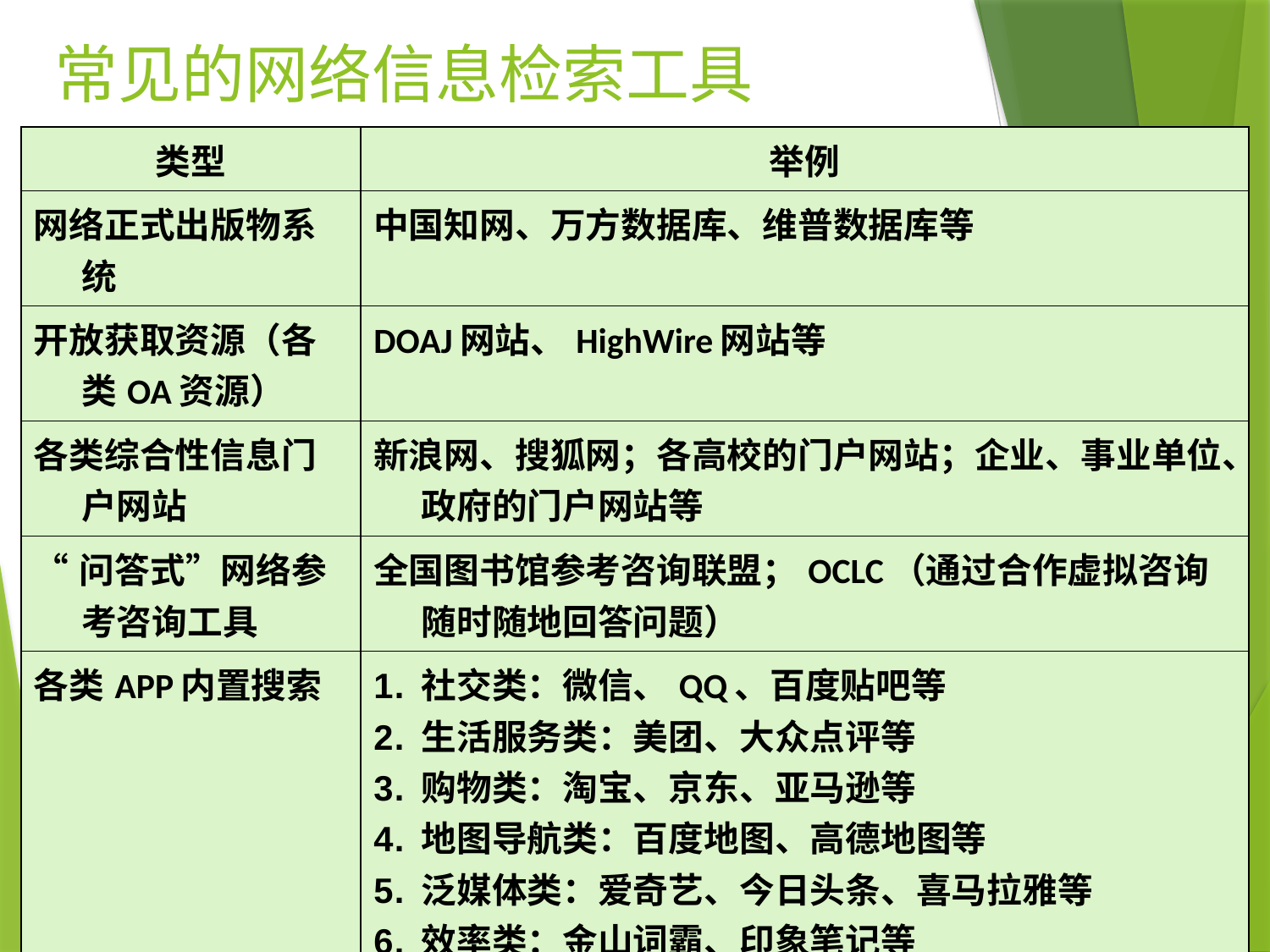

# 常见的网络信息检索工具
| 类型 | 举例 |
| --- | --- |
| 网络正式出版物系统 | 中国知网、万方数据库、维普数据库等 |
| 开放获取资源（各类OA资源） | DOAJ网站、HighWire网站等 |
| 各类综合性信息门户网站 | 新浪网、搜狐网；各高校的门户网站；企业、事业单位、政府的门户网站等 |
| “问答式”网络参考咨询工具 | 全国图书馆参考咨询联盟；OCLC（通过合作虚拟咨询随时随地回答问题） |
| 各类APP内置搜索 | 社交类：微信、QQ、百度贴吧等 生活服务类：美团、大众点评等 购物类：淘宝、京东、亚马逊等 地图导航类：百度地图、高德地图等 泛媒体类：爱奇艺、今日头条、喜马拉雅等 效率类：金山词霸、印象笔记等 |
| 搜索引擎 | 百度、谷歌、必应等 |